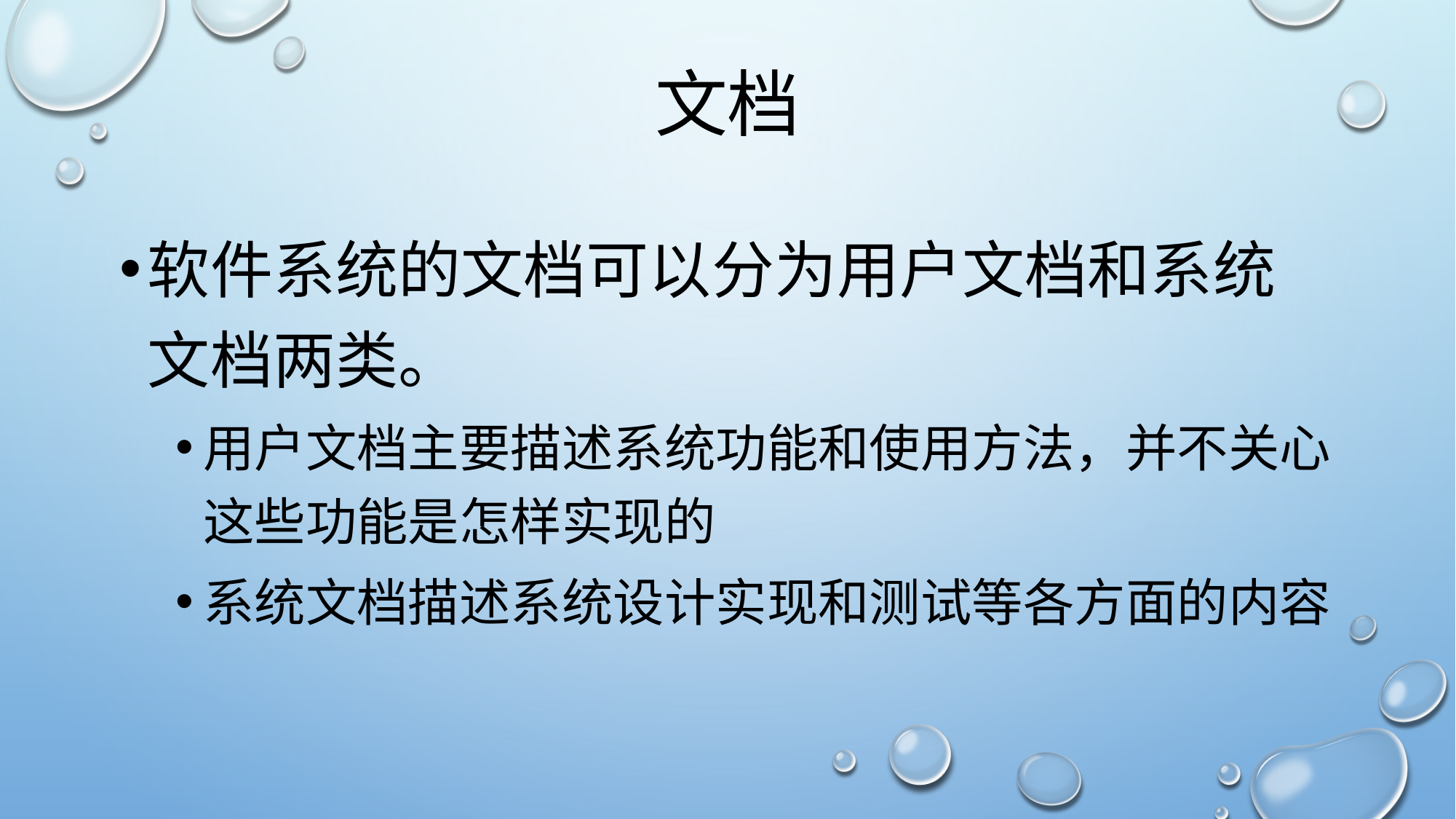

# 文档
软件系统的文档可以分为用户文档和系统文档两类。
用户文档主要描述系统功能和使用方法，并不关心这些功能是怎样实现的
系统文档描述系统设计实现和测试等各方面的内容